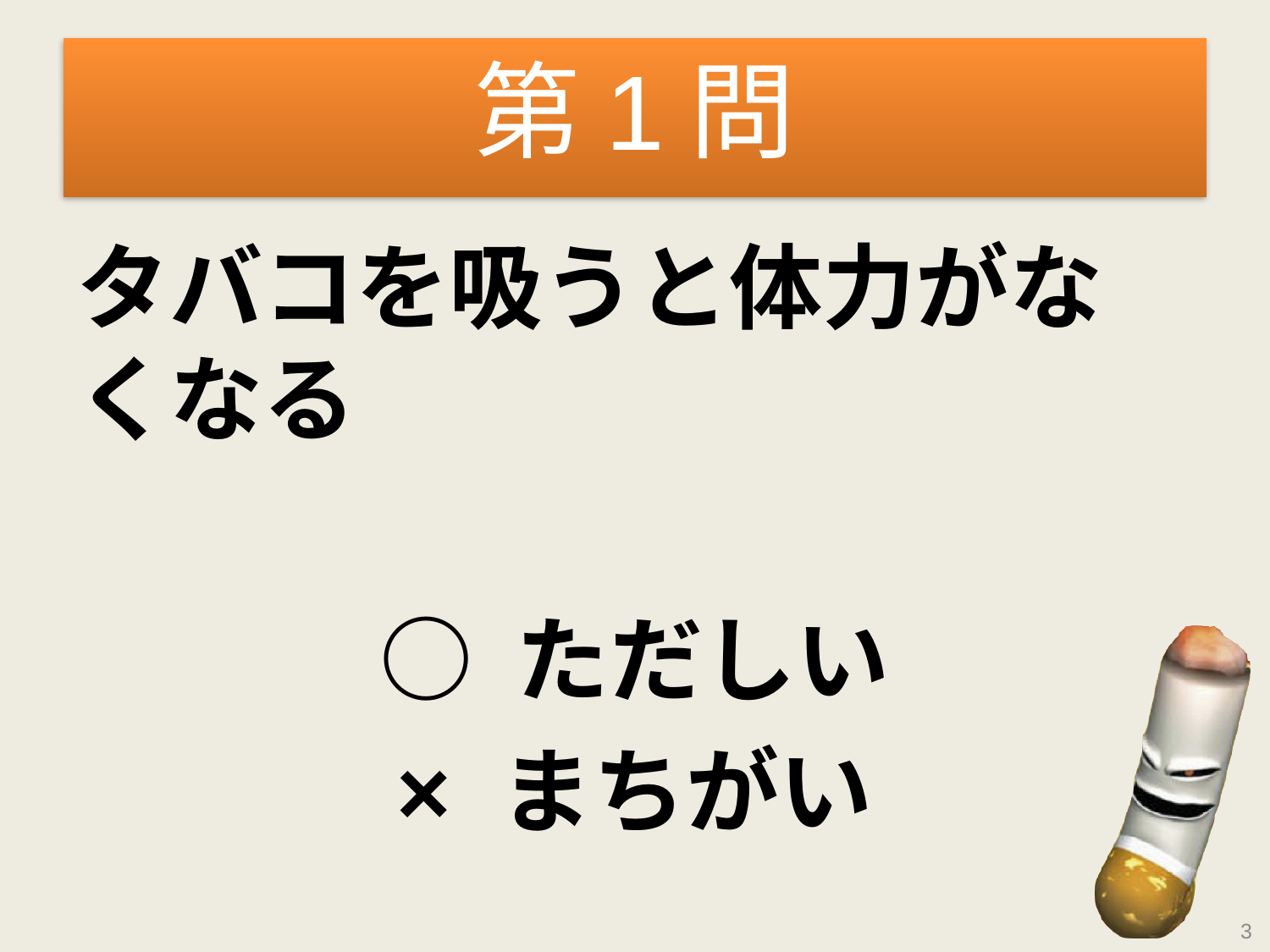

# 第1問
タバコを吸うと体力がなくなる

○ ただしい
× まちがい
3